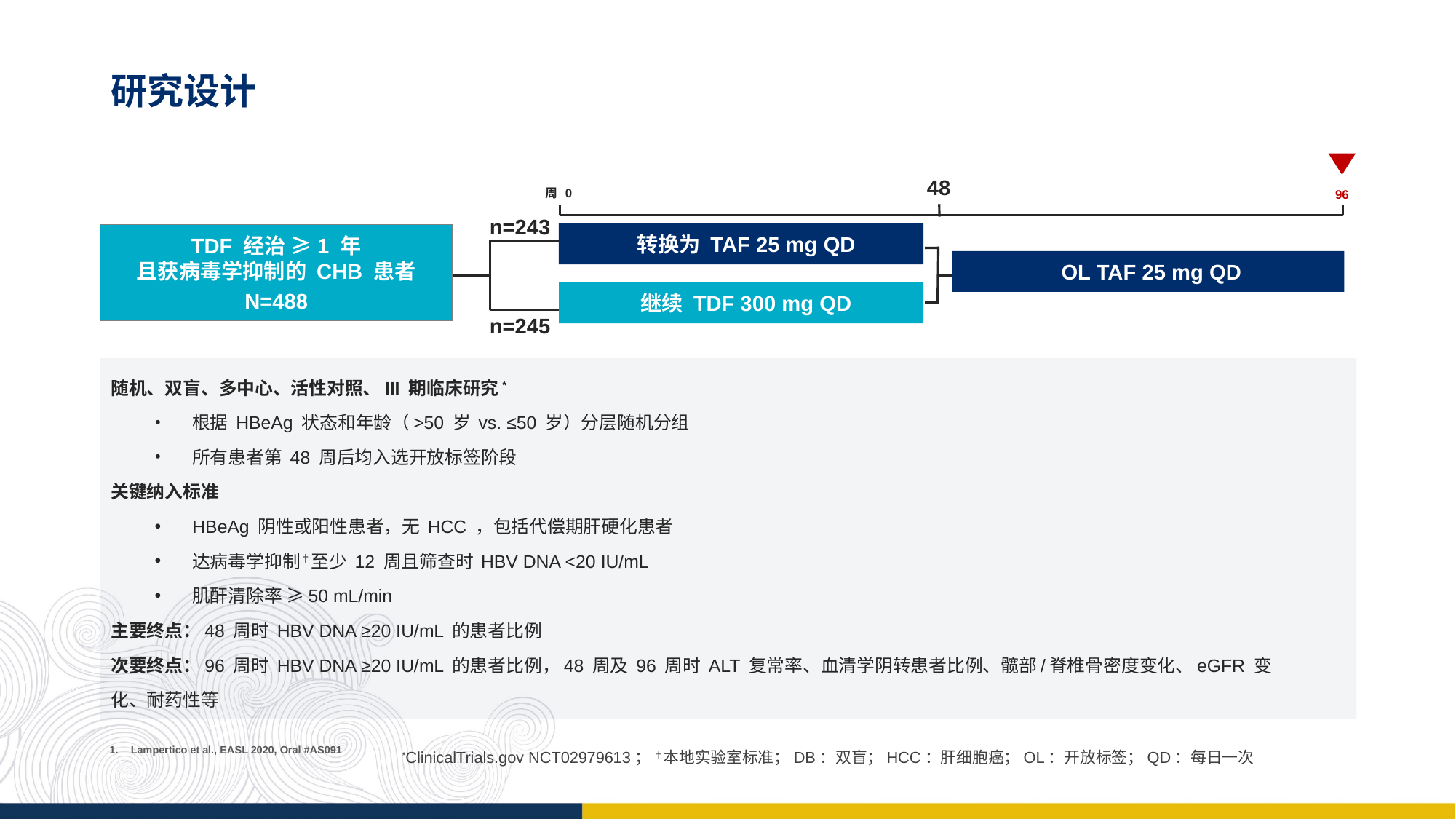

# 研究设计

周 0
48
96

n=243
 转换为 TAF 25 mg QD
TDF 经治 ≥1 年
且获病毒学抑制的 CHB 患者
N=488

 OL TAF 25 mg QD
 继续 TDF 300 mg QD
n=245

随机、双盲、多中心、活性对照、III 期临床研究*
根据 HBeAg 状态和年龄（>50 岁 vs. ≤50 岁）分层随机分组
所有患者第 48 周后均入选开放标签阶段
关键纳入标准
HBeAg 阴性或阳性患者，无 HCC ，包括代偿期肝硬化患者
达病毒学抑制†至少 12 周且筛查时 HBV DNA <20 IU/mL
肌酐清除率 ≥50 mL/min
主要终点：48 周时 HBV DNA ≥20 IU/mL 的患者比例
次要终点：96 周时 HBV DNA ≥20 IU/mL 的患者比例，48 周及 96 周时 ALT 复常率、血清学阴转患者比例、髋部/脊椎骨密度变化、eGFR 变	        化、耐药性等
*ClinicalTrials.gov NCT02979613； †本地实验室标准；DB：双盲；HCC：肝细胞癌；OL：开放标签；QD：每日一次
Lampertico et al., EASL 2020, Oral #AS091